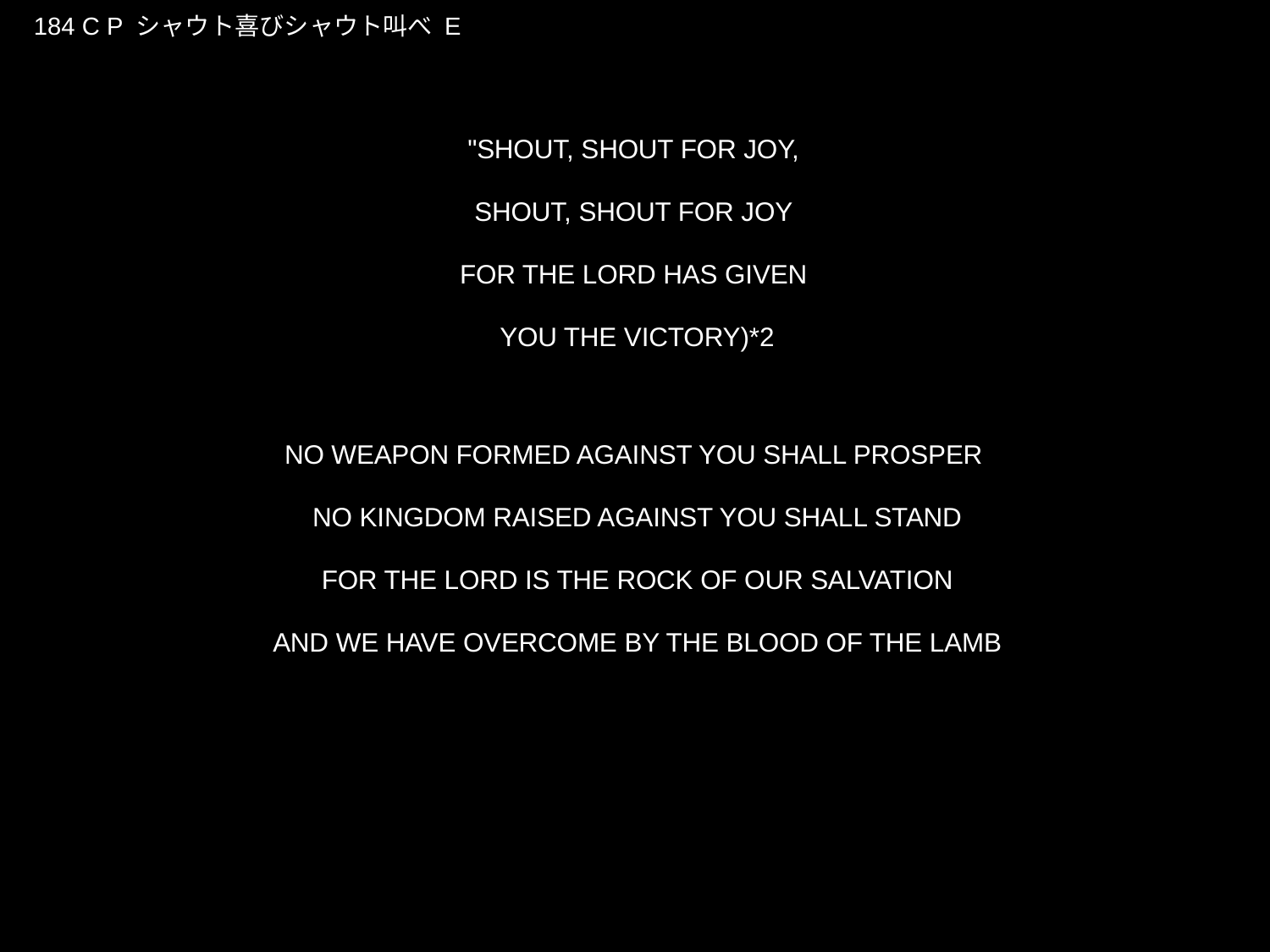

しゃうとよろこびしゃうとさけべ
★P
184 C P シャウト喜びシャウト叫べ E
★５
"SHOUT, SHOUT FOR JOY,
SHOUT, SHOUT FOR JOY
FOR THE LORD HAS GIVEN
YOU THE VICTORY)*2
NO WEAPON FORMED AGAINST YOU SHALL PROSPER
NO KINGDOM RAISED AGAINST YOU SHALL STAND
FOR THE LORD IS THE ROCK OF OUR SALVATION
AND WE HAVE OVERCOME BY THE BLOOD OF THE LAMB